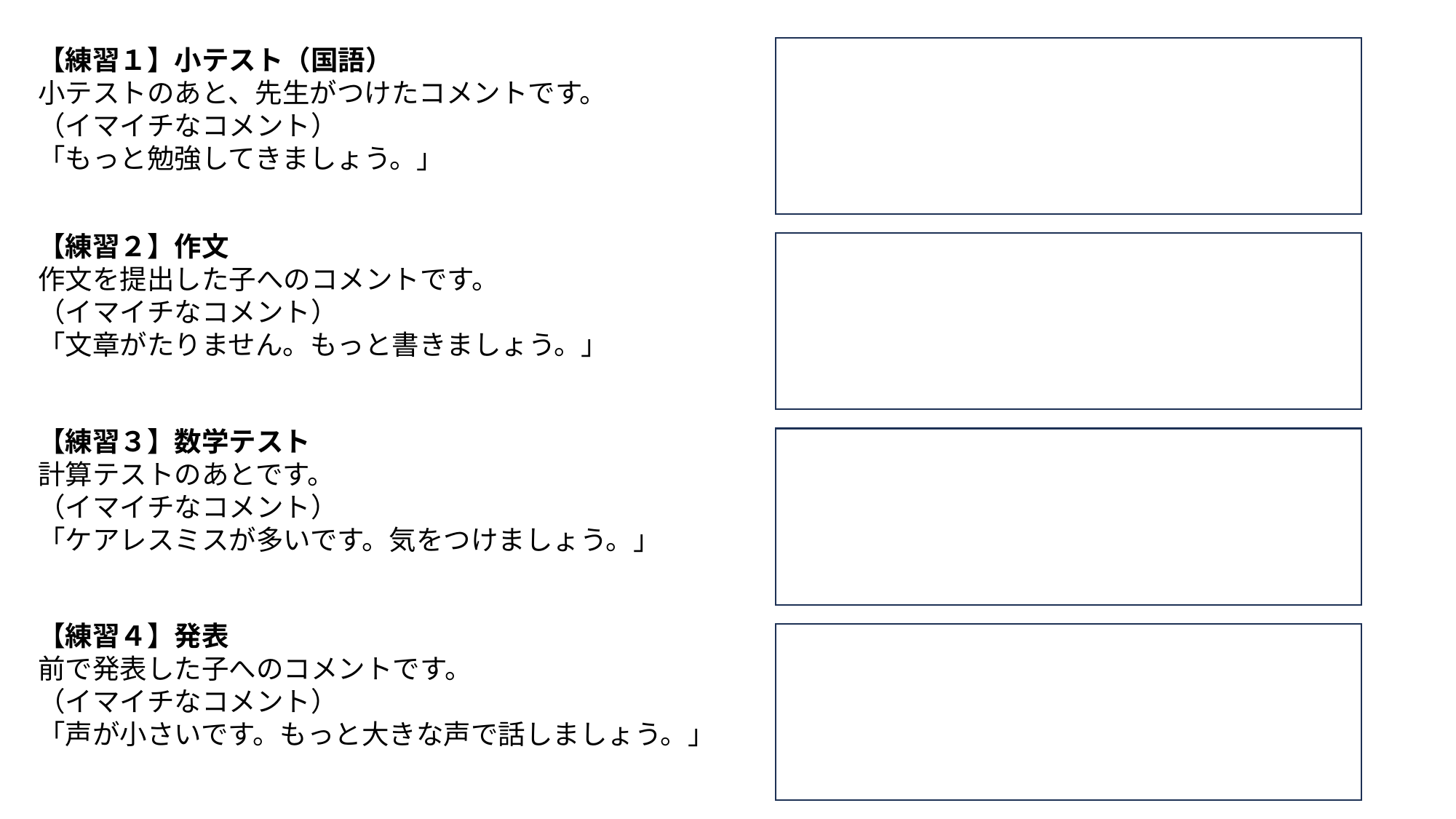

【練習１】小テスト（国語）
小テストのあと、先生がつけたコメントです。
（イマイチなコメント）
「もっと勉強してきましょう。」

【練習２】作文
作文を提出した子へのコメントです。
（イマイチなコメント）
「文章がたりません。もっと書きましょう。」

【練習３】数学テスト
計算テストのあとです。
（イマイチなコメント）
「ケアレスミスが多いです。気をつけましょう。」

【練習４】発表
前で発表した子へのコメントです。
（イマイチなコメント）
「声が小さいです。もっと大きな声で話しましょう。」